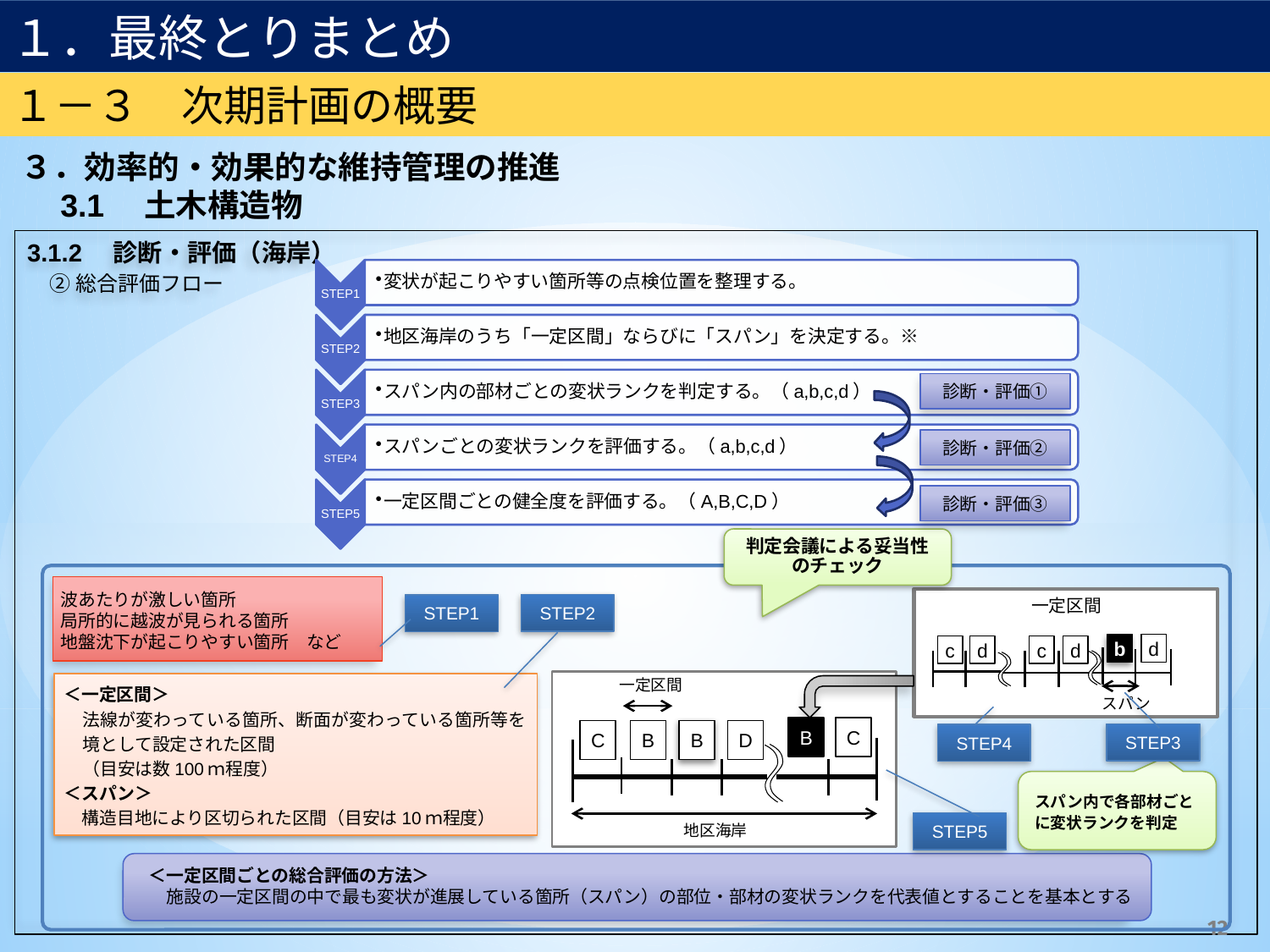

１．最終とりまとめ
港湾・海岸
１－３　次期計画の概要
３．効率的・効果的な維持管理の推進
　3.1　土木構造物
3.1.2　診断・評価（海岸）
STEP1
変状が起こりやすい箇所等の点検位置を整理する。
STEP2
地区海岸のうち「一定区間」ならびに「スパン」を決定する。※
STEP3
スパン内の部材ごとの変状ランクを判定する。（a,b,c,d）
STEP4
スパンごとの変状ランクを評価する。（a,b,c,d）
STEP5
一定区間ごとの健全度を評価する。（A,B,C,D）
②総合評価フロー
診断・評価①

診断・評価②

診断・評価③
判定会議による妥当性のチェック

波あたりが激しい箇所
局所的に越波が見られる箇所
地盤沈下が起こりやすい箇所　など

一定区間
b
d
c
d
c
d

スパン
STEP2
STEP1

＜一定区間＞
法線が変わっている箇所、断面が変わっている箇所等を境として設定された区間
（目安は数100ｍ程度）
＜スパン＞
構造目地により区切られた区間（目安は10ｍ程度）

一定区間
B
C
C
B
B
D
地区海岸

STEP3
STEP4
スパン内で各部材ごとに変状ランクを判定
STEP5
＜一定区間ごとの総合評価の方法＞
施設の一定区間の中で最も変状が進展している箇所（スパン）の部位・部材の変状ランクを代表値とすることを基本とする

12